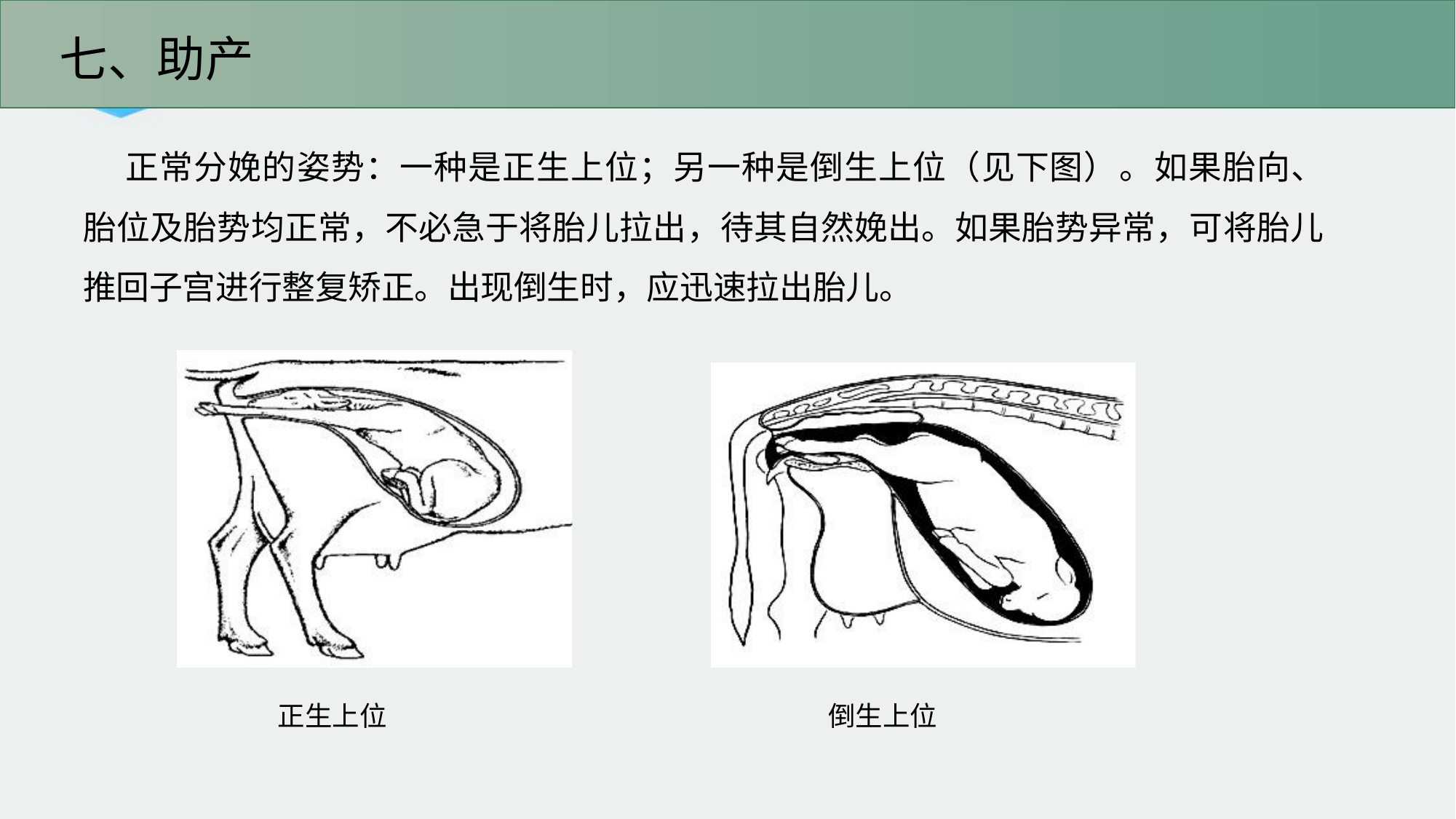

# 七、助产
正常分娩的姿势：一种是正生上位；另一种是倒生上位（见下图）。如果胎向、 胎位及胎势均正常，不必急于将胎儿拉出，待其自然娩出。如果胎势异常，可将胎儿 推回子宫进行整复矫正。出现倒生时，应迅速拉出胎儿。

正生上位
倒生上位